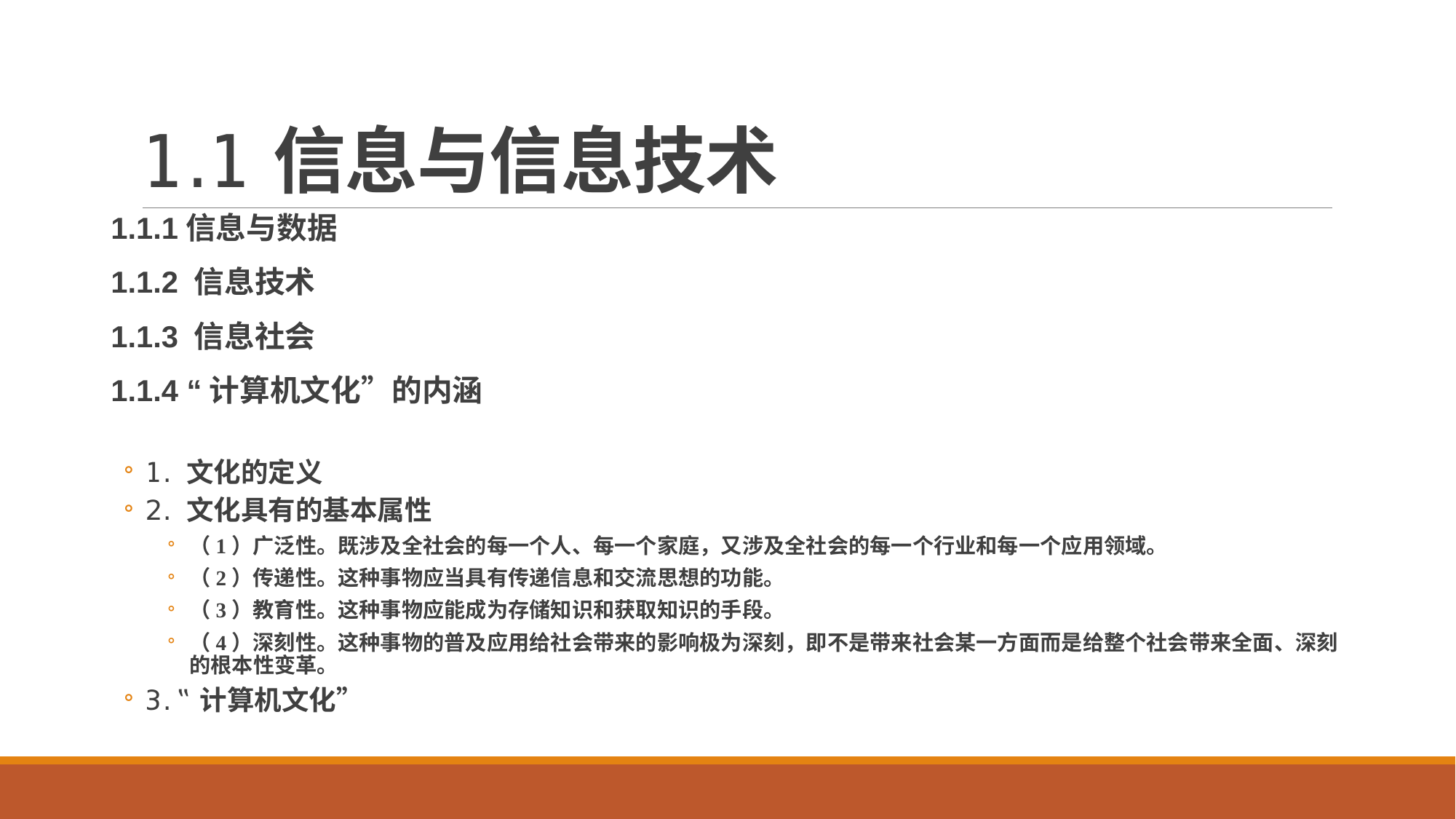

# 1.1信息与信息技术
1.1.1信息与数据
1.1.2 信息技术
1.1.3 信息社会
1.1.4 “计算机文化”的内涵

1. 文化的定义
2. 文化具有的基本属性
（1）广泛性。既涉及全社会的每一个人、每一个家庭，又涉及全社会的每一个行业和每一个应用领域。
（2）传递性。这种事物应当具有传递信息和交流思想的功能。
（3）教育性。这种事物应能成为存储知识和获取知识的手段。
（4）深刻性。这种事物的普及应用给社会带来的影响极为深刻，即不是带来社会某一方面而是给整个社会带来全面、深刻的根本性变革。
3. “计算机文化”